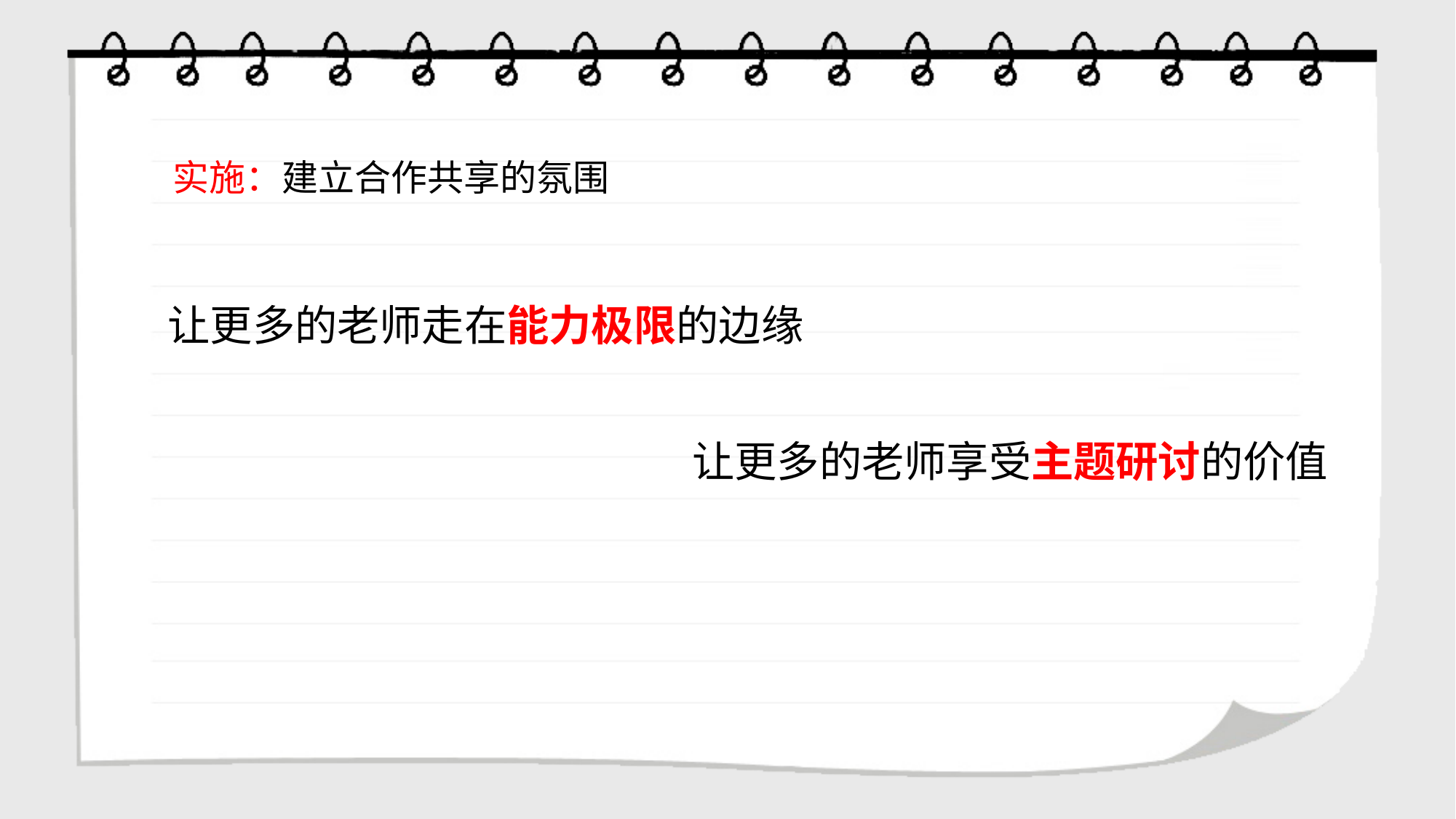

实施：建立合作共享的氛围
让更多的老师走在能力极限的边缘
让更多的老师享受主题研讨的价值